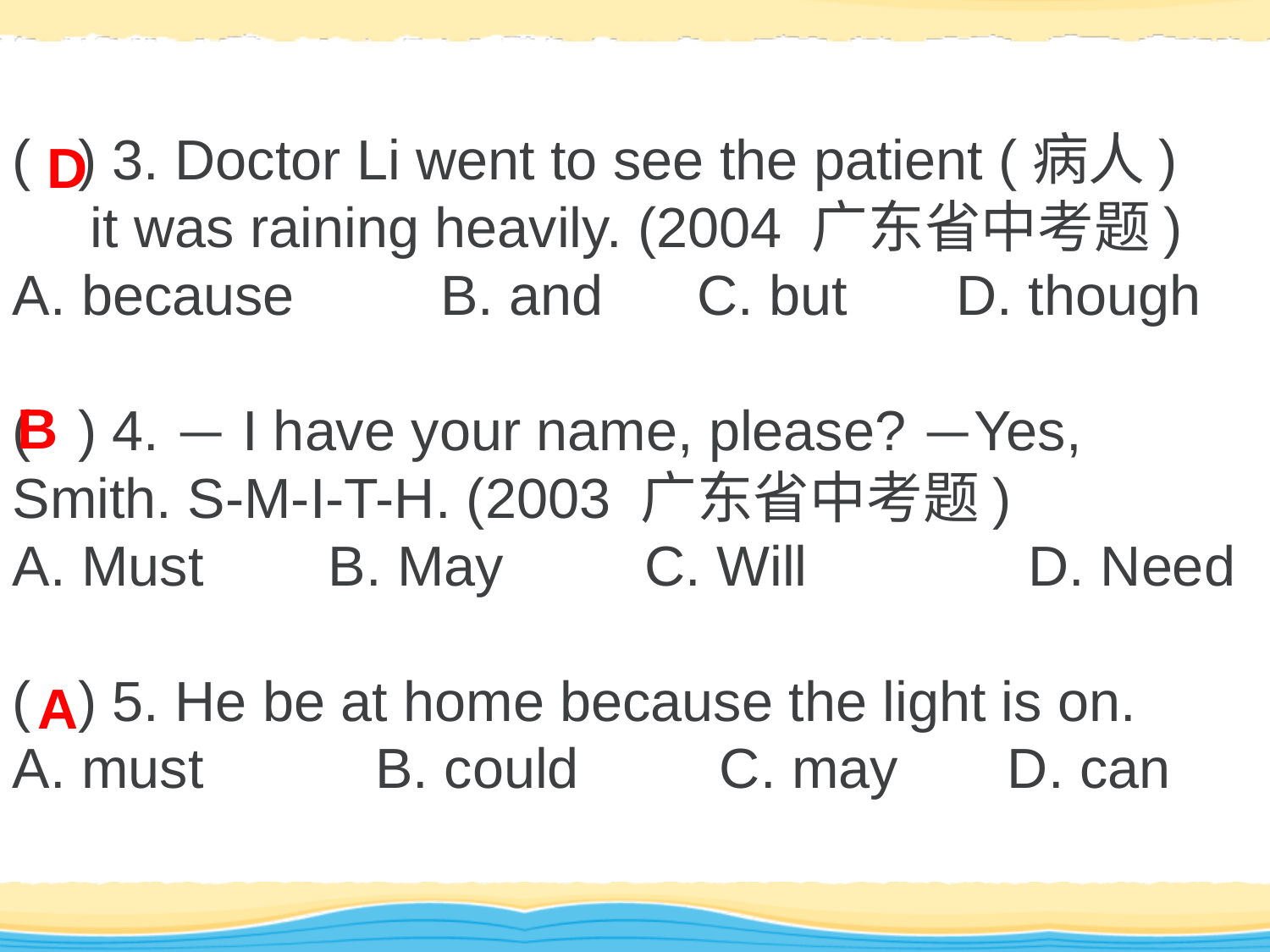

(   ) 3. Doctor Li went to see the patient (病人)          it was raining heavily. (2004 广东省中考题)
A. because     	   B. and      C. but       D. though

(   ) 4. — I have your name, please? —Yes, Smith. S-M-I-T-H. (2003 广东省中考题)
A. Must        B. May         C. Will      	D. Need

(   ) 5. He be at home because the light is on.
A. must           B. could         C. may       D. can

D
B
A